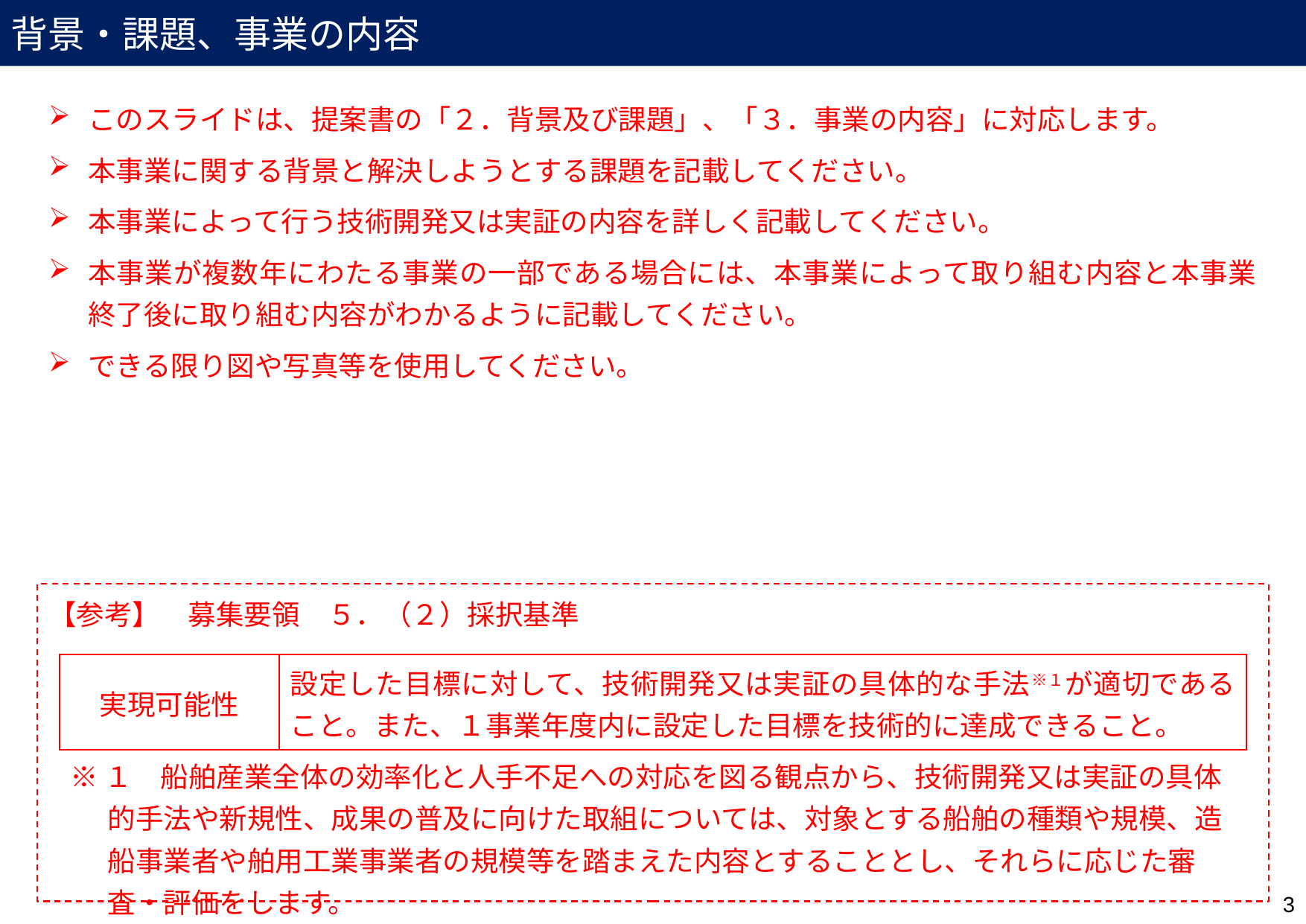

# 背景・課題、事業の内容
このスライドは、提案書の「２．背景及び課題」、「３．事業の内容」に対応します。
本事業に関する背景と解決しようとする課題を記載してください。
本事業によって行う技術開発又は実証の内容を詳しく記載してください。
本事業が複数年にわたる事業の一部である場合には、本事業によって取り組む内容と本事業終了後に取り組む内容がわかるように記載してください。
できる限り図や写真等を使用してください。
【参考】　募集要領　５．（２）採択基準
| 実現可能性 | 設定した目標に対して、技術開発又は実証の具体的な手法※１が適切であること。また、１事業年度内に設定した目標を技術的に達成できること。 |
| --- | --- |
※１　船舶産業全体の効率化と人手不足への対応を図る観点から、技術開発又は実証の具体的手法や新規性、成果の普及に向けた取組については、対象とする船舶の種類や規模、造船事業者や舶用工業事業者の規模等を踏まえた内容とすることとし、それらに応じた審査・評価をします。
3